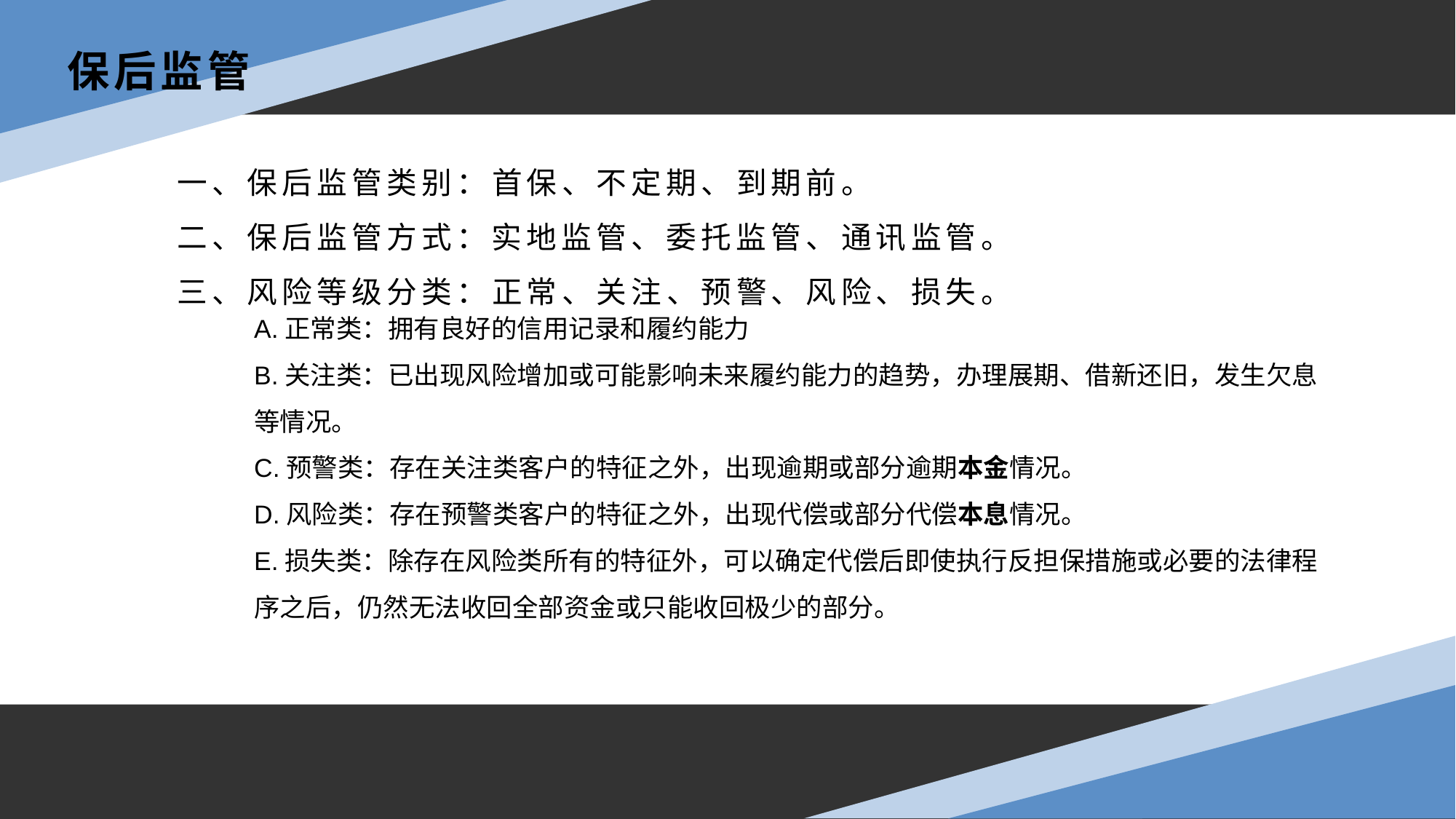

保后监管
一、保后监管类别：首保、不定期、到期前。
二、保后监管方式：实地监管、委托监管、通讯监管。
三、风险等级分类：正常、关注、预警、风险、损失。

A.正常类：拥有良好的信用记录和履约能力
B.关注类：已出现风险增加或可能影响未来履约能力的趋势，办理展期、借新还旧，发生欠息等情况。
C.预警类：存在关注类客户的特征之外，出现逾期或部分逾期本金情况。
D.风险类：存在预警类客户的特征之外，出现代偿或部分代偿本息情况。
E.损失类：除存在风险类所有的特征外，可以确定代偿后即使执行反担保措施或必要的法律程序之后，仍然无法收回全部资金或只能收回极少的部分。